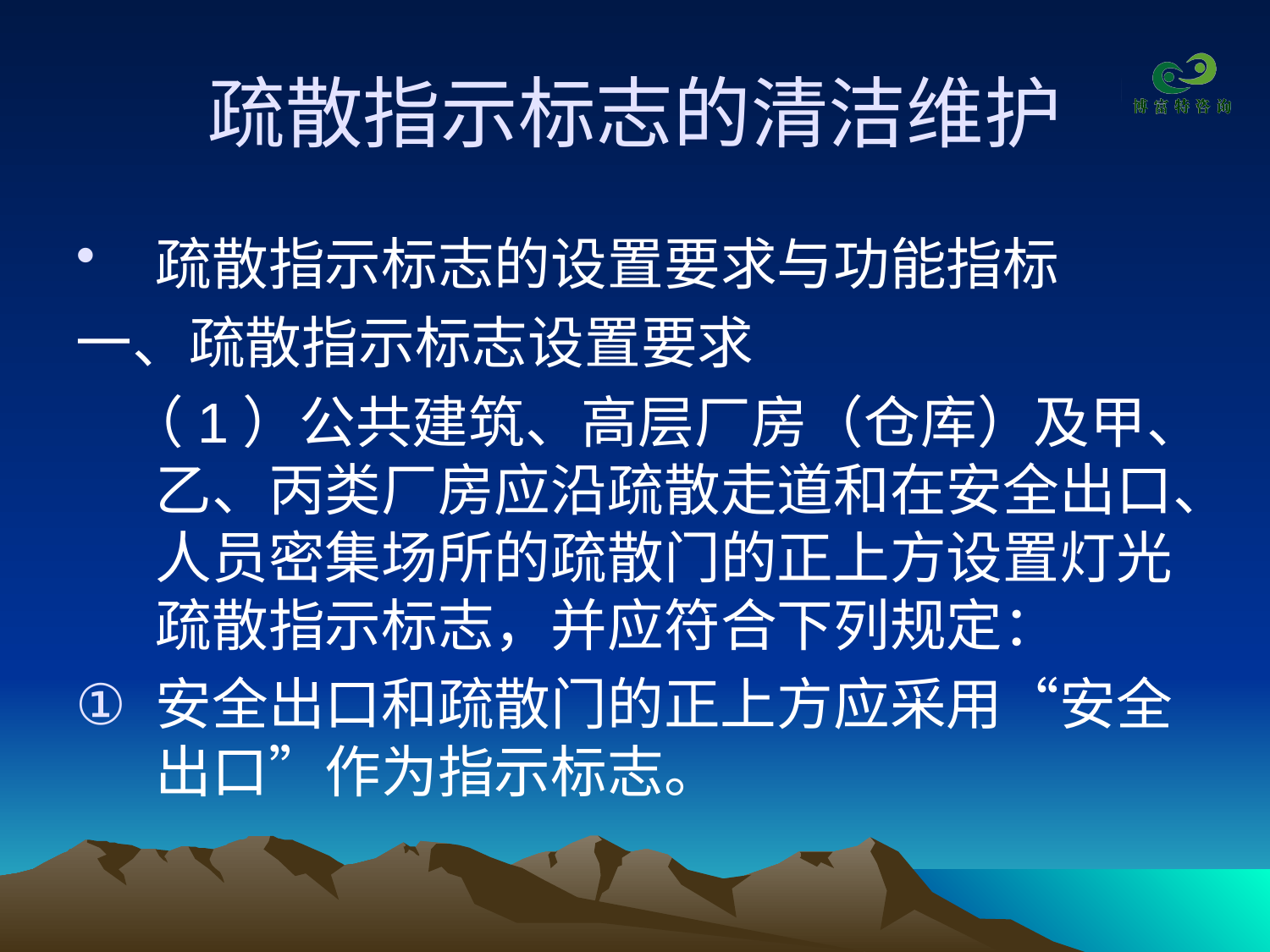

# 疏散指示标志的清洁维护
疏散指示标志的设置要求与功能指标
一、疏散指示标志设置要求
   （1）公共建筑、高层厂房（仓库）及甲、乙、丙类厂房应沿疏散走道和在安全出口、人员密集场所的疏散门的正上方设置灯光疏散指示标志，并应符合下列规定：
安全出口和疏散门的正上方应采用“安全出口”作为指示标志。